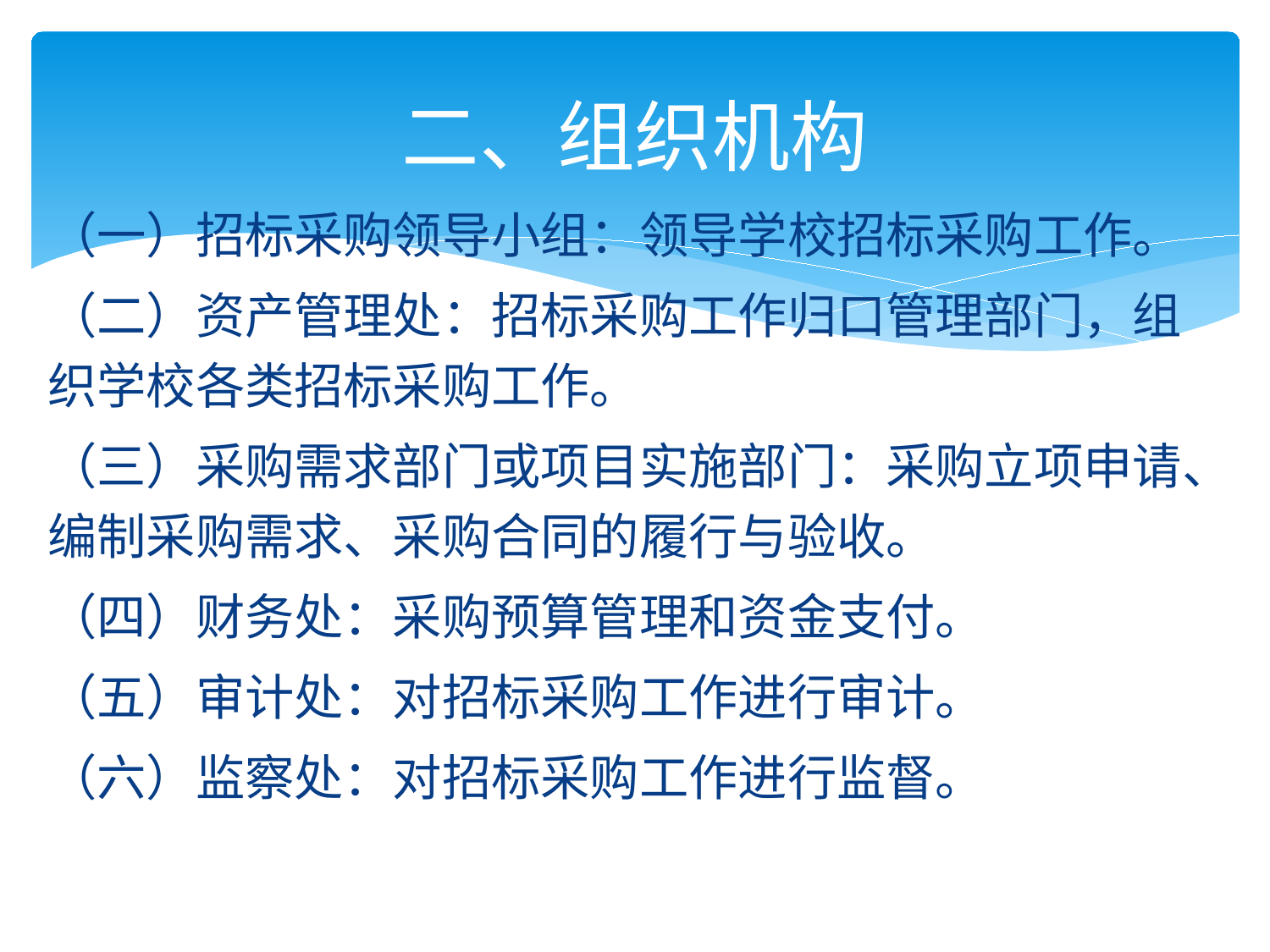

# 二、组织机构
（一）招标采购领导小组：领导学校招标采购工作。
（二）资产管理处：招标采购工作归口管理部门，组织学校各类招标采购工作。
（三）采购需求部门或项目实施部门：采购立项申请、编制采购需求、采购合同的履行与验收。
（四）财务处：采购预算管理和资金支付。
（五）审计处：对招标采购工作进行审计。
（六）监察处：对招标采购工作进行监督。